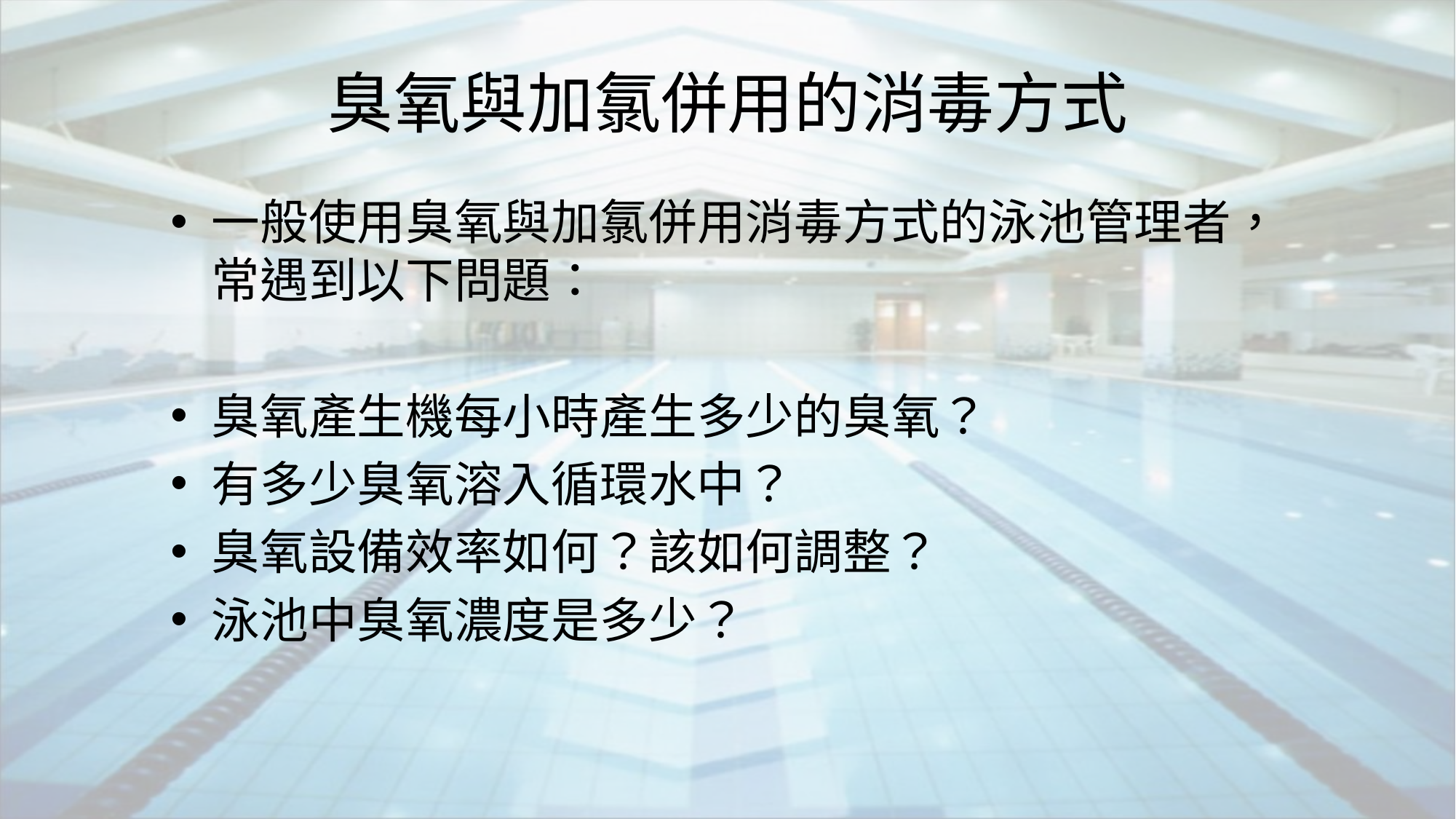

# 臭氧與加氯併用的消毒方式
一般使用臭氧與加氯併用消毒方式的泳池管理者，常遇到以下問題：

臭氧產生機每小時產生多少的臭氧？
有多少臭氧溶入循環水中？
臭氧設備效率如何？該如何調整？
泳池中臭氧濃度是多少？